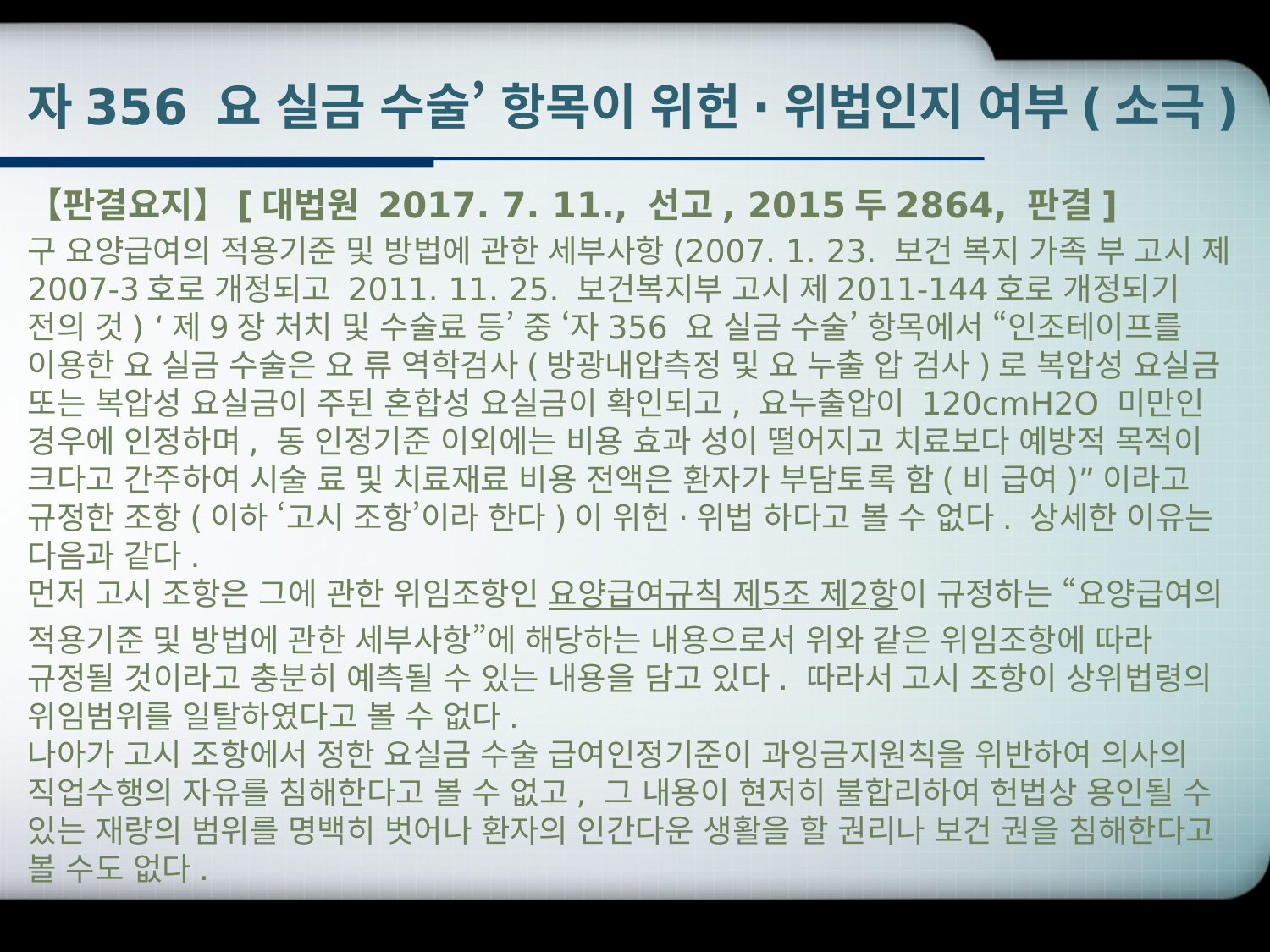

# 자356 요 실금 수술’ 항목이 위헌·위법인지 여부(소극)
【판결요지】[대법원 2017. 7. 11., 선고, 2015두2864, 판결]
구 요양급여의 적용기준 및 방법에 관한 세부사항(2007. 1. 23. 보건 복지 가족 부 고시 제2007-3호로 개정되고 2011. 11. 25. 보건복지부 고시 제2011-144호로 개정되기 전의 것) ‘제9장 처치 및 수술료 등’ 중 ‘자356 요 실금 수술’ 항목에서 “인조테이프를 이용한 요 실금 수술은 요 류 역학검사(방광내압측정 및 요 누출 압 검사)로 복압성 요실금 또는 복압성 요실금이 주된 혼합성 요실금이 확인되고, 요누출압이 120cmH2O 미만인 경우에 인정하며, 동 인정기준 이외에는 비용 효과 성이 떨어지고 치료보다 예방적 목적이 크다고 간주하여 시술 료 및 치료재료 비용 전액은 환자가 부담토록 함(비 급여)”이라고 규정한 조항(이하 ‘고시 조항’이라 한다)이 위헌·위법 하다고 볼 수 없다. 상세한 이유는 다음과 같다.
먼저 고시 조항은 그에 관한 위임조항인 요양급여규칙 제5조 제2항이 규정하는 “요양급여의 적용기준 및 방법에 관한 세부사항”에 해당하는 내용으로서 위와 같은 위임조항에 따라 규정될 것이라고 충분히 예측될 수 있는 내용을 담고 있다. 따라서 고시 조항이 상위법령의 위임범위를 일탈하였다고 볼 수 없다.
나아가 고시 조항에서 정한 요실금 수술 급여인정기준이 과잉금지원칙을 위반하여 의사의 직업수행의 자유를 침해한다고 볼 수 없고, 그 내용이 현저히 불합리하여 헌법상 용인될 수 있는 재량의 범위를 명백히 벗어나 환자의 인간다운 생활을 할 권리나 보건 권을 침해한다고 볼 수도 없다.